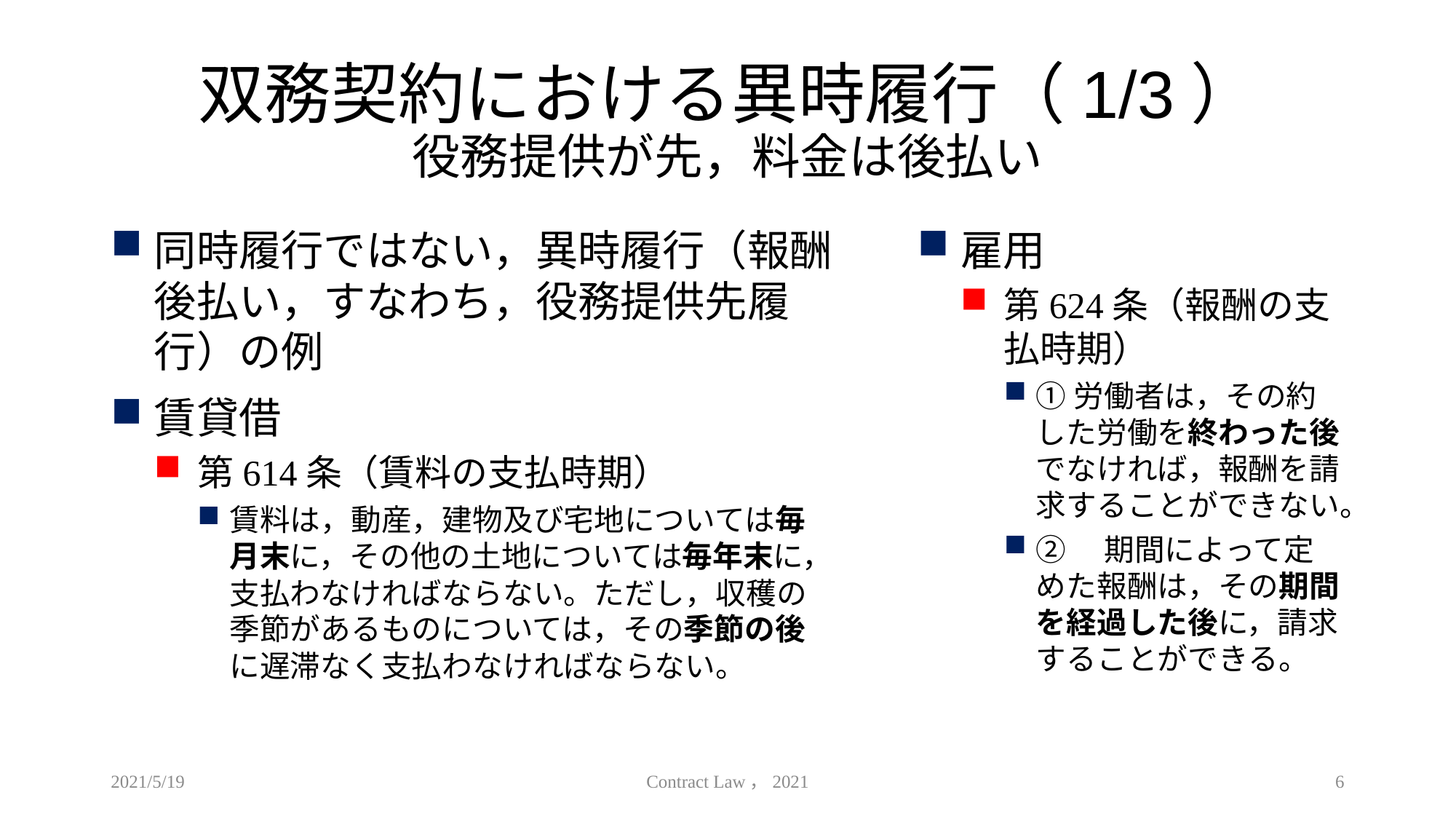

# 双務契約における異時履行（1/3） 役務提供が先，料金は後払い
同時履行ではない，異時履行（報酬後払い，すなわち，役務提供先履行）の例
賃貸借
第614条（賃料の支払時期）
賃料は，動産，建物及び宅地については毎月末に，その他の土地については毎年末に，支払わなければならない。ただし，収穫の季節があるものについては，その季節の後に遅滞なく支払わなければならない。
雇用
第624条（報酬の支払時期）
①労働者は，その約した労働を終わった後でなければ，報酬を請求することができない。
②　期間によって定めた報酬は，その期間を経過した後に，請求することができる。
2021/5/19
Contract Law，2021
6